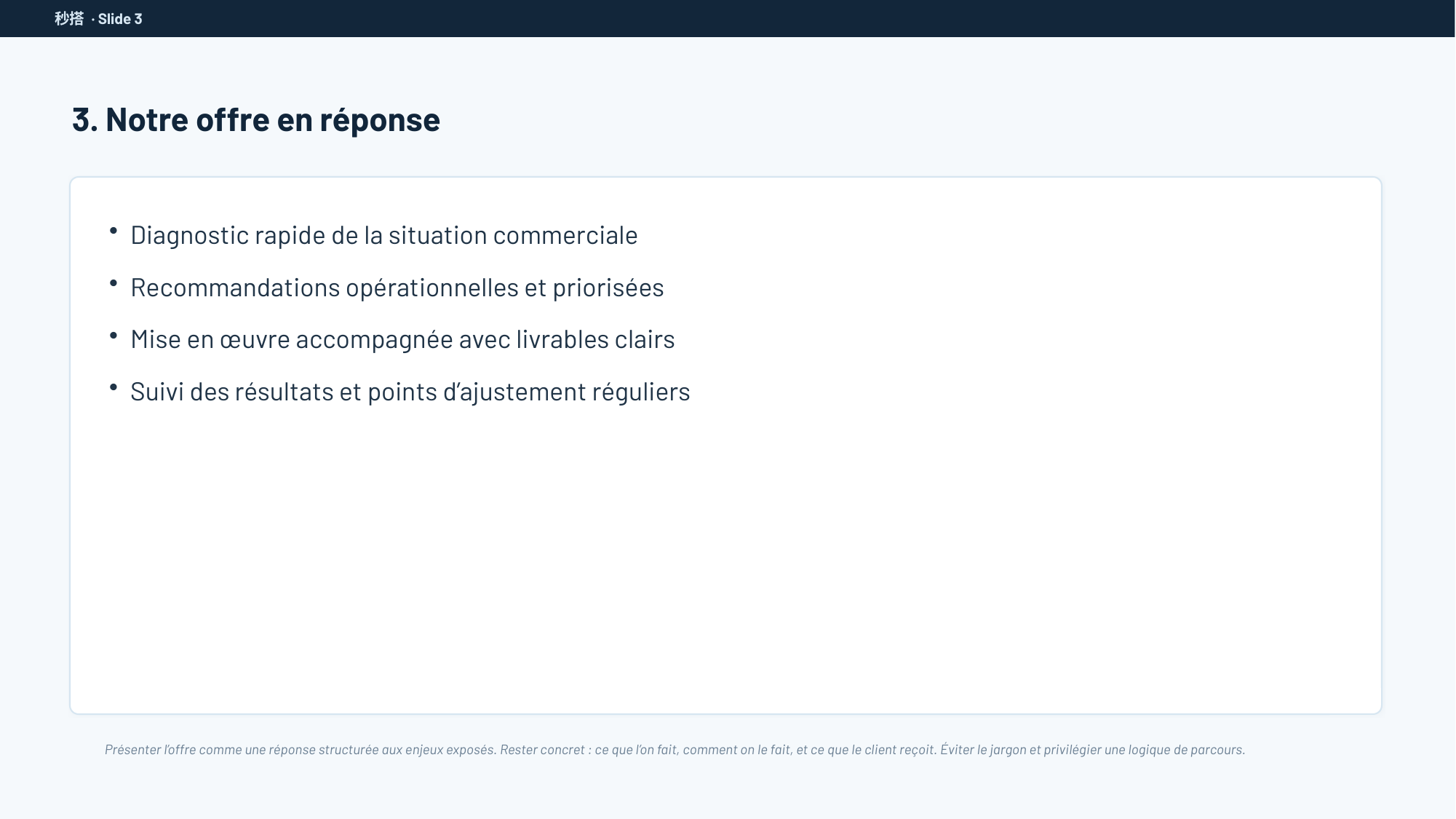

秒搭 · Slide 3
3. Notre offre en réponse

Diagnostic rapide de la situation commerciale
Recommandations opérationnelles et priorisées
Mise en œuvre accompagnée avec livrables clairs
Suivi des résultats et points d’ajustement réguliers
Présenter l’offre comme une réponse structurée aux enjeux exposés. Rester concret : ce que l’on fait, comment on le fait, et ce que le client reçoit. Éviter le jargon et privilégier une logique de parcours.